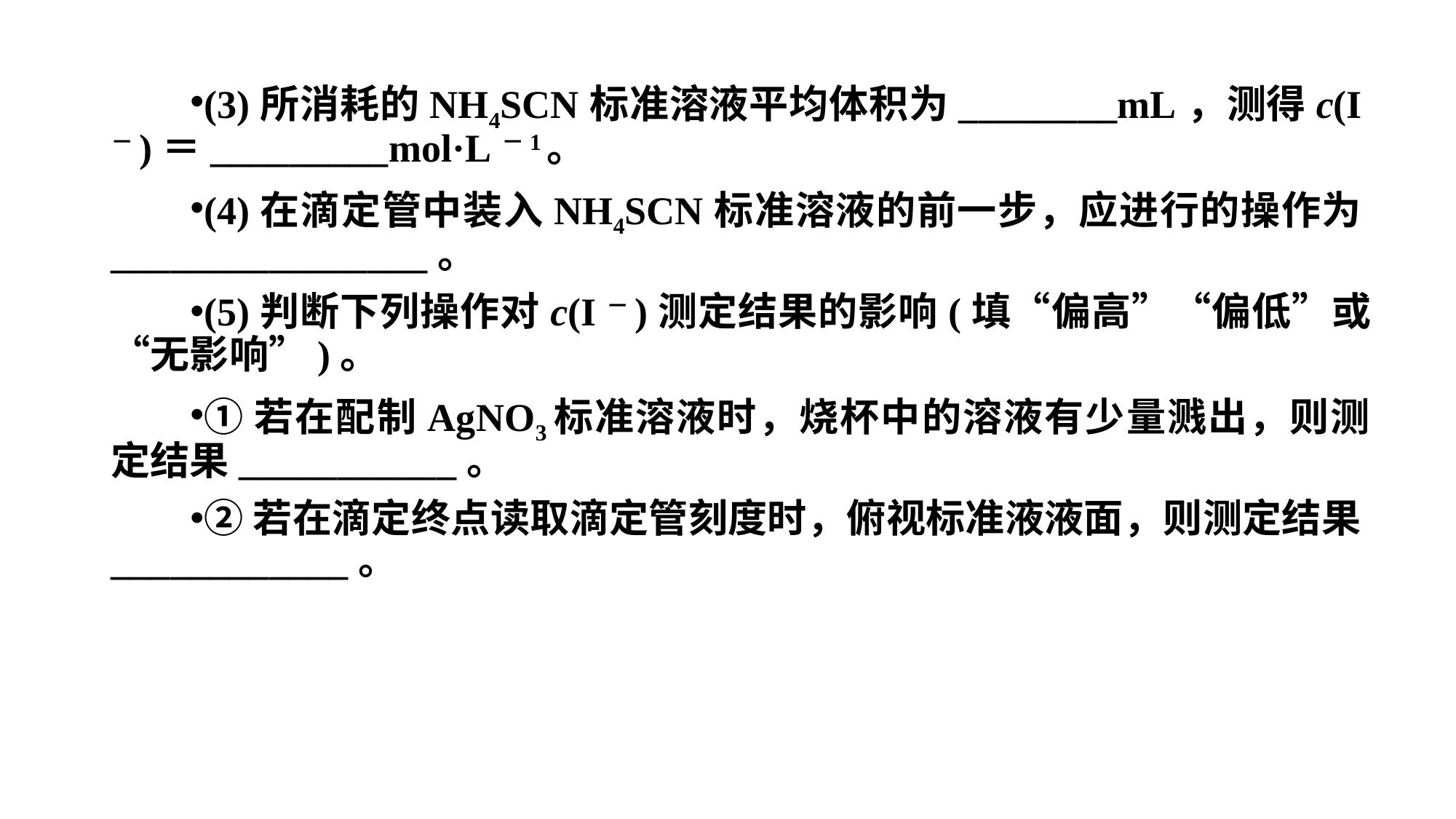

(3)所消耗的NH4SCN标准溶液平均体积为________mL，测得c(I－)＝_________mol·L－1。
(4)在滴定管中装入NH4SCN标准溶液的前一步，应进行的操作为________________。
(5)判断下列操作对c(I－)测定结果的影响(填“偏高”“偏低”或“无影响”)。
①若在配制AgNO3标准溶液时，烧杯中的溶液有少量溅出，则测定结果___________。
②若在滴定终点读取滴定管刻度时，俯视标准液液面，则测定结果____________。